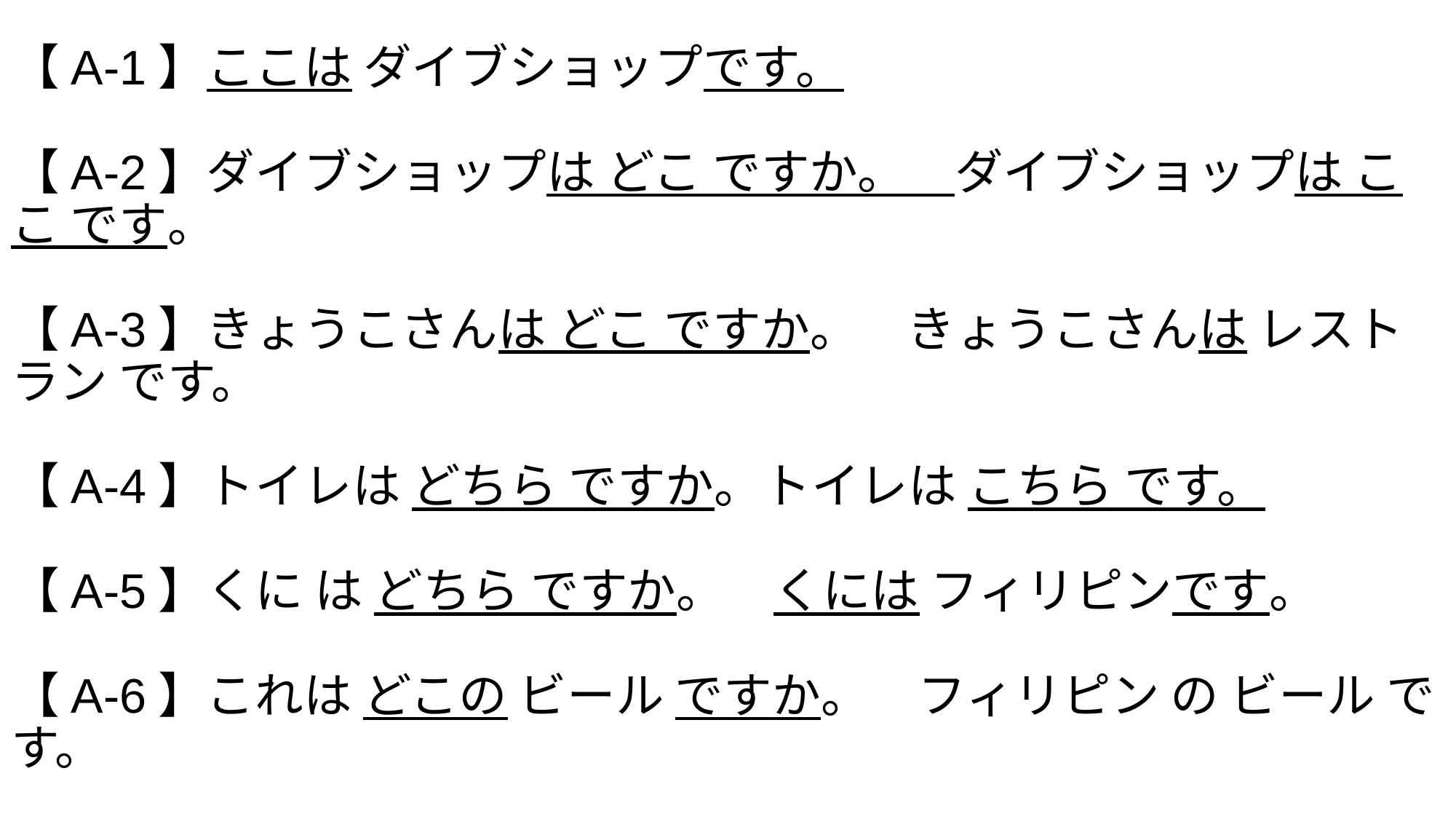

# Lesson1 What you learn at this session. 【A-1】ここは ダイブショップです。 【A-2】ダイブショップは どこ ですか。　ダイブショップは ここ です。 【A-3】きょうこさんは どこ ですか。　きょうこさんは レストラン です。 【A-4】トイレは どちら ですか。トイレは こちら です。　 【A-5】くに は どちら ですか。　くには フィリピンです。 【A-6】これは どこの ビール ですか。　フィリピン の ビール です。 【Ａ－7】この ビールは いくら ですか。　45ペソです。